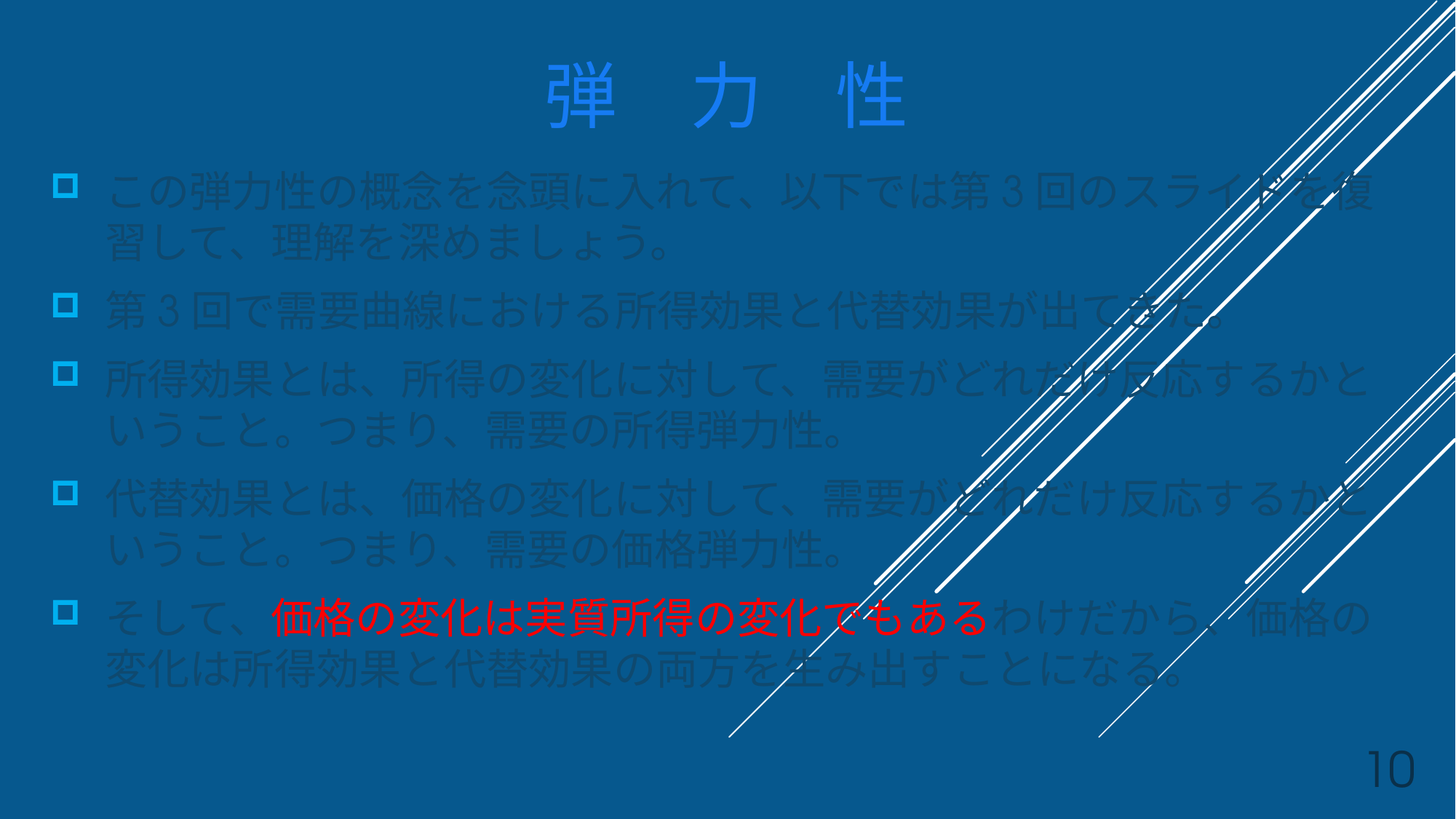

# 弾　力　性
この弾力性の概念を念頭に入れて、以下では第3回のスライドを復習して、理解を深めましょう。
第3回で需要曲線における所得効果と代替効果が出てきた。
所得効果とは、所得の変化に対して、需要がどれだけ反応するかということ。つまり、需要の所得弾力性。
代替効果とは、価格の変化に対して、需要がどれだけ反応するかということ。つまり、需要の価格弾力性。
そして、価格の変化は実質所得の変化でもあるわけだから、価格の変化は所得効果と代替効果の両方を生み出すことになる。
10